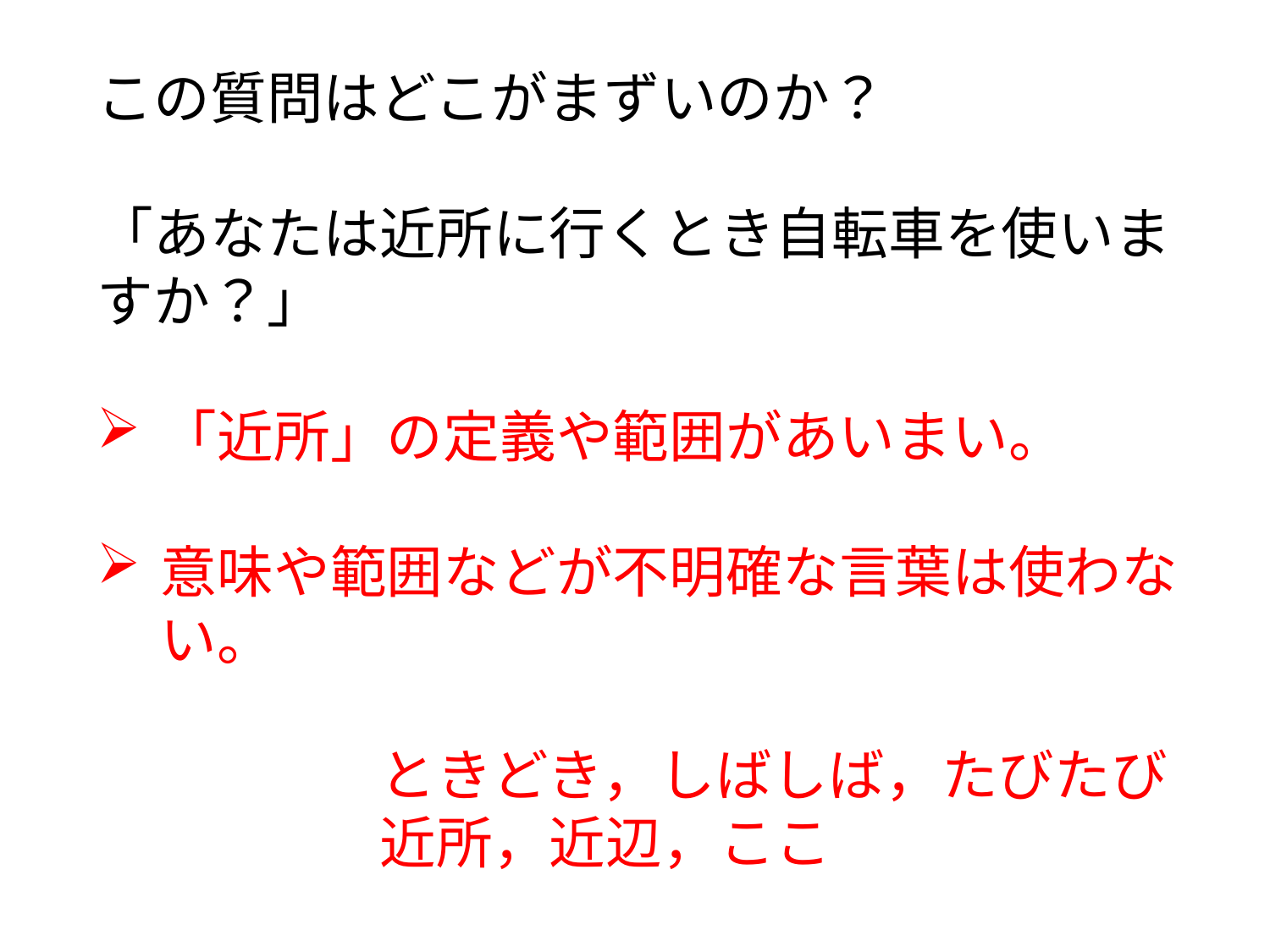

この質問はどこがまずいのか？

「あなたは近所に行くとき自転車を使いますか？」

「近所」の定義や範囲があいまい。

意味や範囲などが不明確な言葉は使わない。

　　　　　ときどき，しばしば，たびたび
　　　　　近所，近辺，ここ